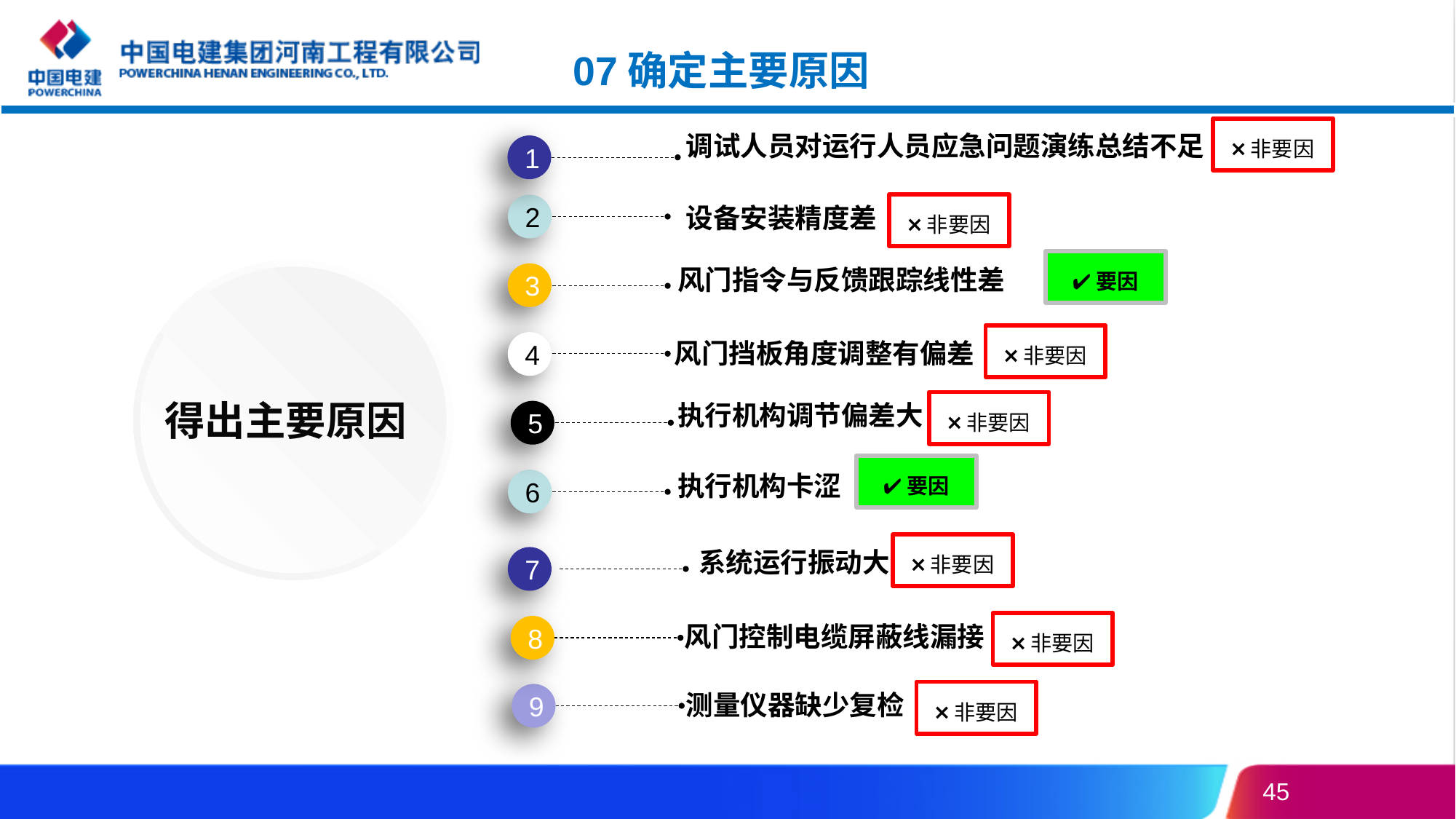

07确定主要原因
❌非要因

调试人员对运行人员应急问题演练总结不足
1

设备安装精度差
❌非要因
2
✔要因

3
风门指令与反馈跟踪线性差
❌非要因
4
风门挡板角度调整有偏差
❌非要因
得出主要原因
5
执行机构调节偏差大
✔要因
6
执行机构卡涩
❌非要因
7
 系统运行振动大
❌非要因
8
风门控制电缆屏蔽线漏接
❌非要因
9
测量仪器缺少复检